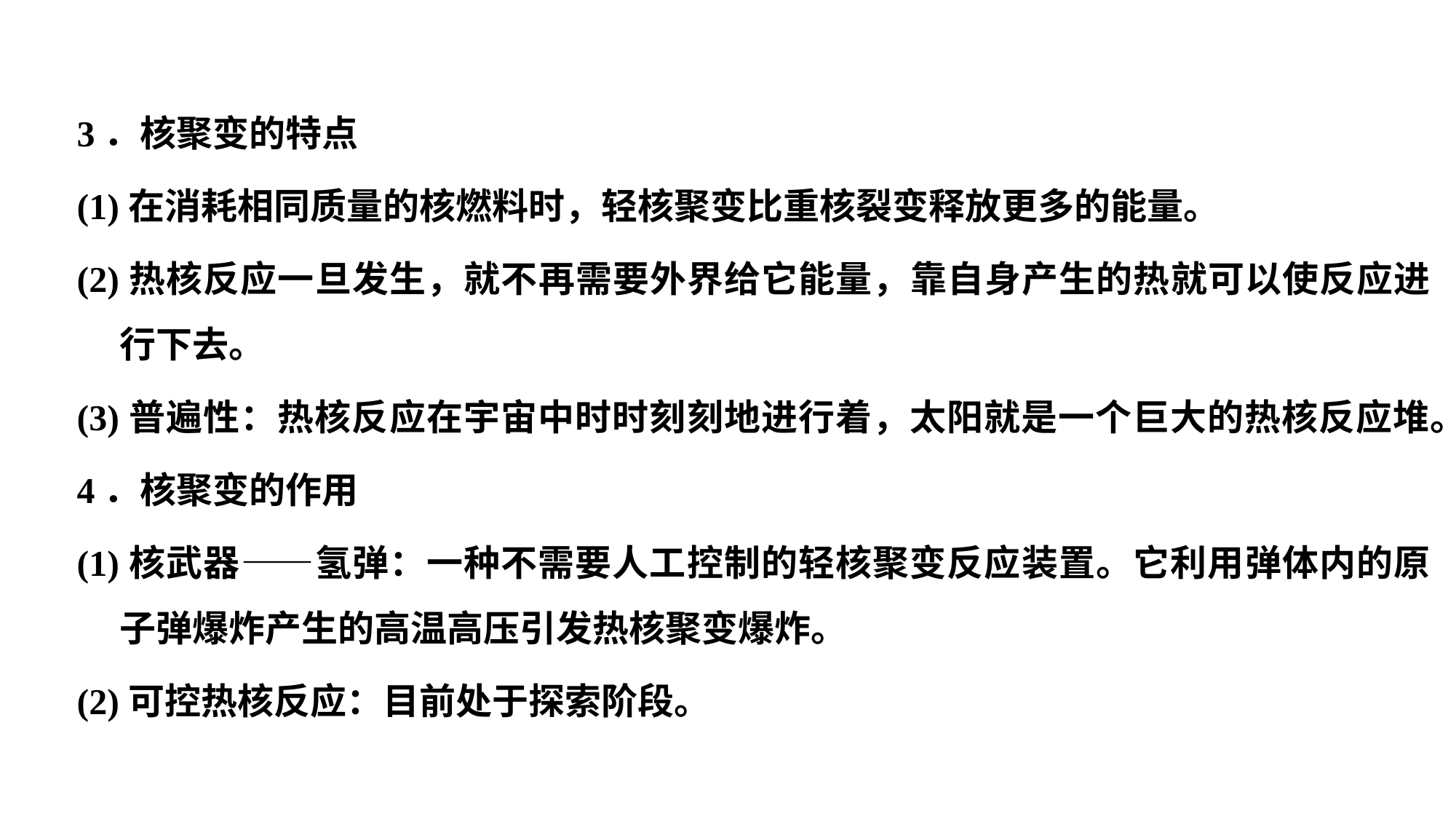

3．核聚变的特点
(1)在消耗相同质量的核燃料时，轻核聚变比重核裂变释放更多的能量。
(2)热核反应一旦发生，就不再需要外界给它能量，靠自身产生的热就可以使反应进行下去。
(3)普遍性：热核反应在宇宙中时时刻刻地进行着，太阳就是一个巨大的热核反应堆。
4．核聚变的作用
(1)核武器——氢弹：一种不需要人工控制的轻核聚变反应装置。它利用弹体内的原子弹爆炸产生的高温高压引发热核聚变爆炸。
(2)可控热核反应：目前处于探索阶段。